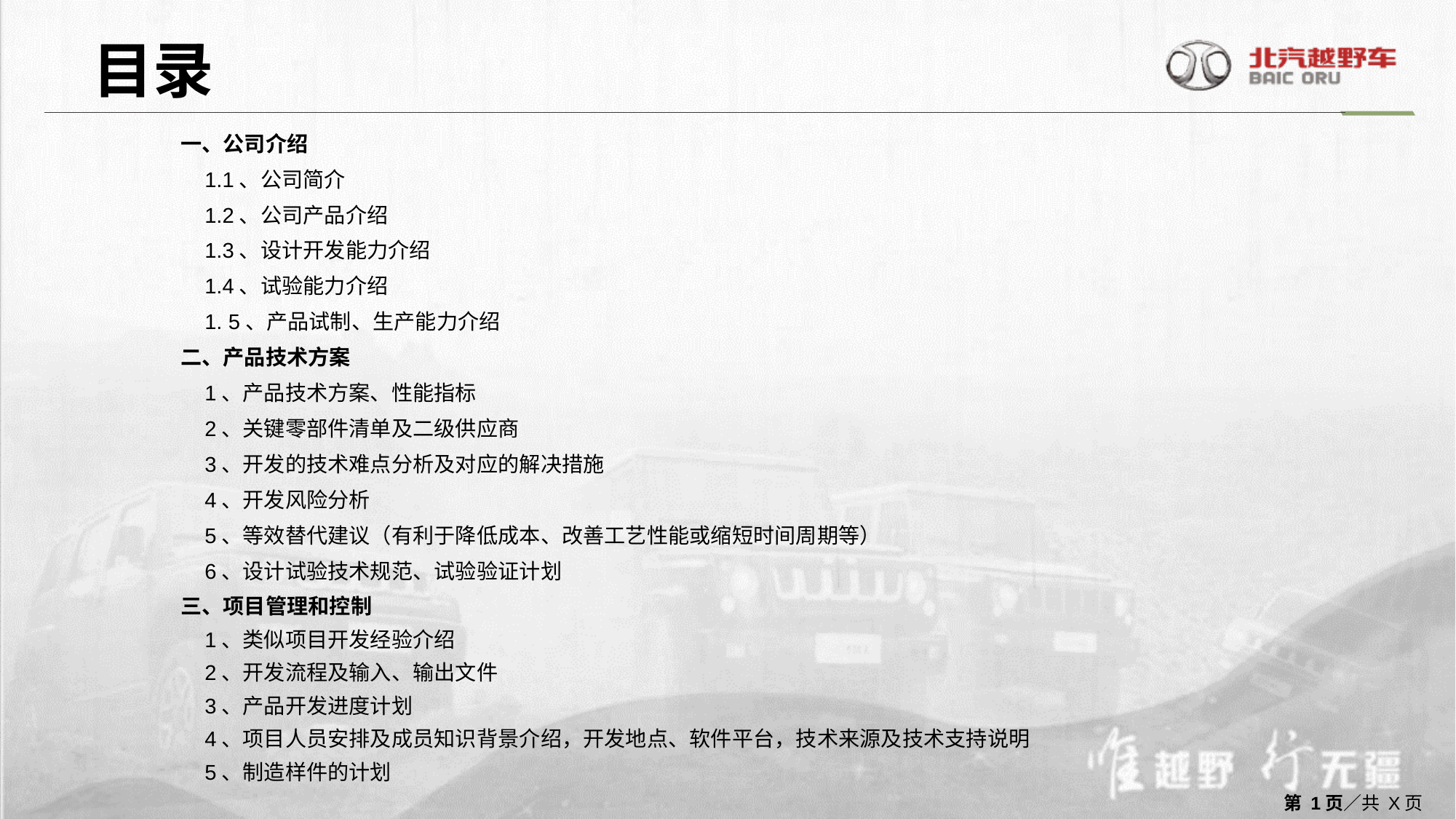

一、公司介绍
    1.1、公司简介
    1.2、公司产品介绍
    1.3、设计开发能力介绍
    1.4、试验能力介绍
    1. 5、产品试制、生产能力介绍
二、产品技术方案
    1、产品技术方案、性能指标
    2、关键零部件清单及二级供应商
    3、开发的技术难点分析及对应的解决措施
    4、开发风险分析
    5、等效替代建议（有利于降低成本、改善工艺性能或缩短时间周期等）
    6、设计试验技术规范、试验验证计划
三、项目管理和控制
    1、类似项目开发经验介绍
    2、开发流程及输入、输出文件
    3、产品开发进度计划
    4、项目人员安排及成员知识背景介绍，开发地点、软件平台，技术来源及技术支持说明
    5、制造样件的计划

第 1页／共 X页